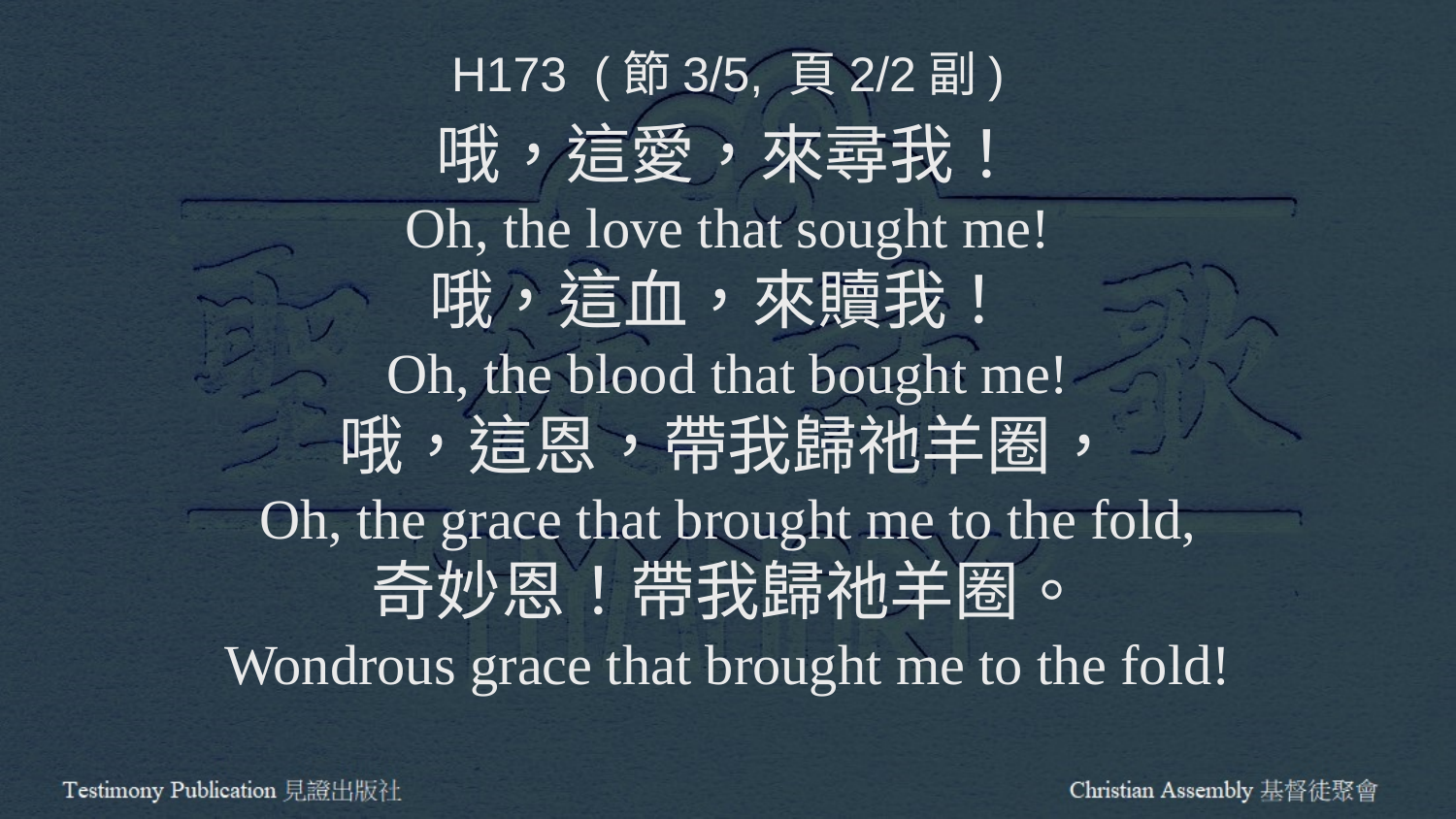

H173  (節3/5, 頁2/2副)
哦，這愛，來尋我！
Oh, the love that sought me!
哦，這血，來贖我！
Oh, the blood that bought me!
哦，這恩，帶我歸祂羊圈，
Oh, the grace that brought me to the fold,
奇妙恩！帶我歸祂羊圈。
Wondrous grace that brought me to the fold!